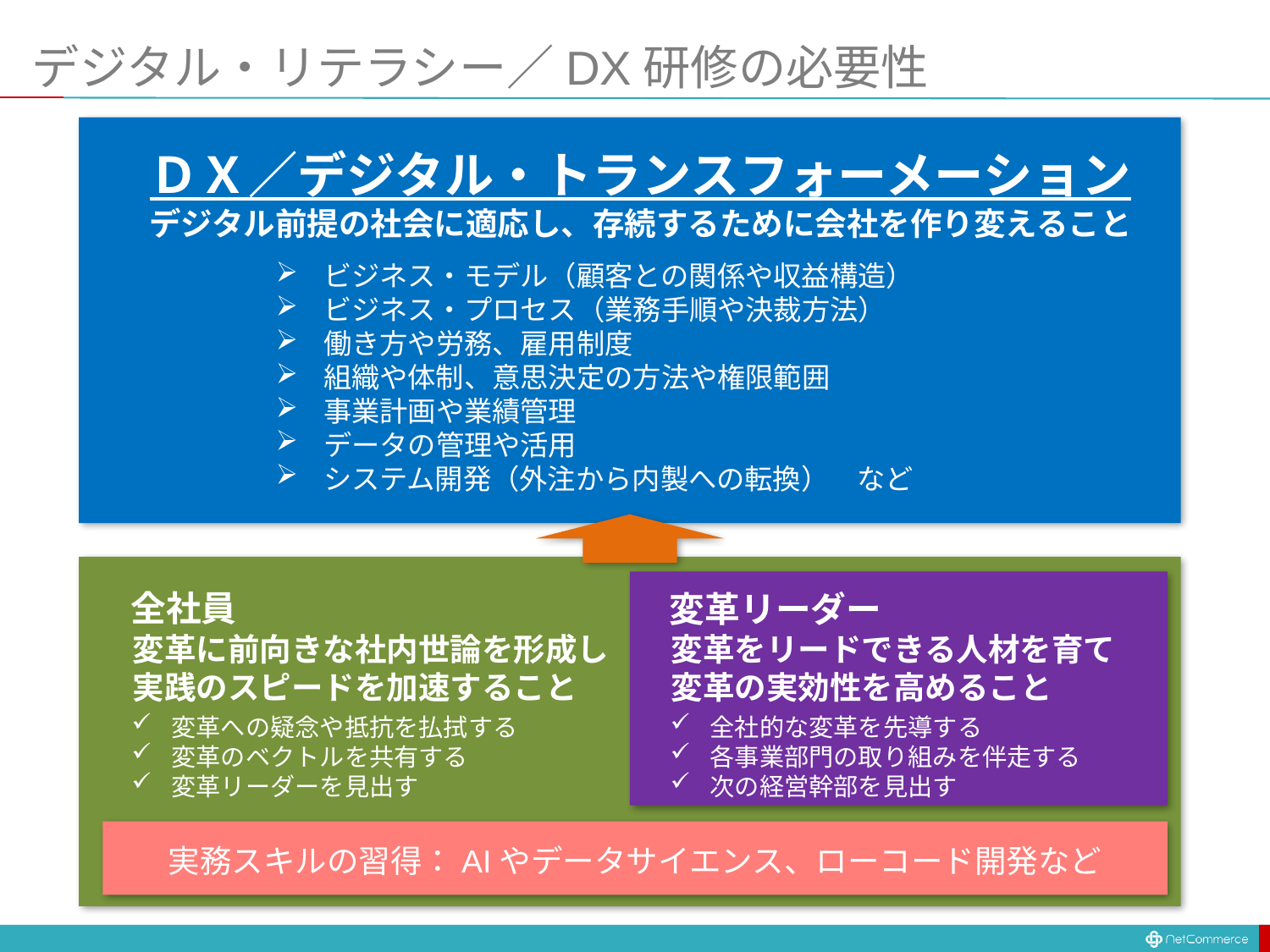

# デジタル・リテラシー／DX研修の必要性

ＤＸ／デジタル・トランスフォーメーション
デジタル前提の社会に適応し、存続するために会社を作り変えること

ビジネス・モデル（顧客との関係や収益構造）
ビジネス・プロセス（業務手順や決裁方法）
働き方や労務、雇用制度
組織や体制、意思決定の方法や権限範囲
事業計画や業績管理
データの管理や活用
システム開発（外注から内製への転換）　など

全社員
変革に前向きな社内世論を形成し
実践のスピードを加速すること
変革への疑念や抵抗を払拭する
変革のベクトルを共有する
変革リーダーを見出す

変革リーダー
変革をリードできる人材を育て
変革の実効性を高めること
全社的な変革を先導する
各事業部門の取り組みを伴走する
次の経営幹部を見出す

実務スキルの習得：AIやデータサイエンス、ローコード開発など